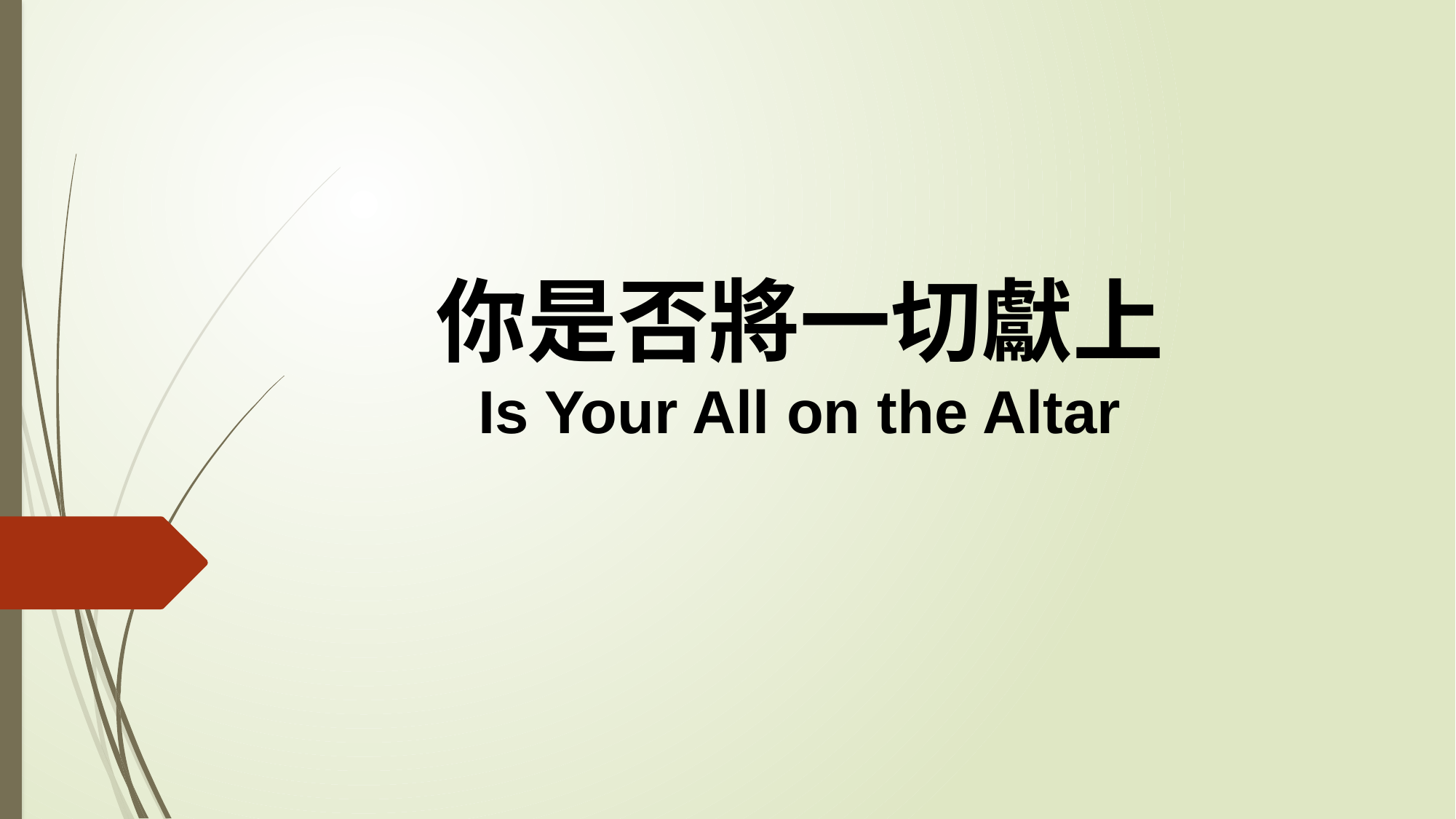

# 你是否將一切獻上 Is Your All on the Altar